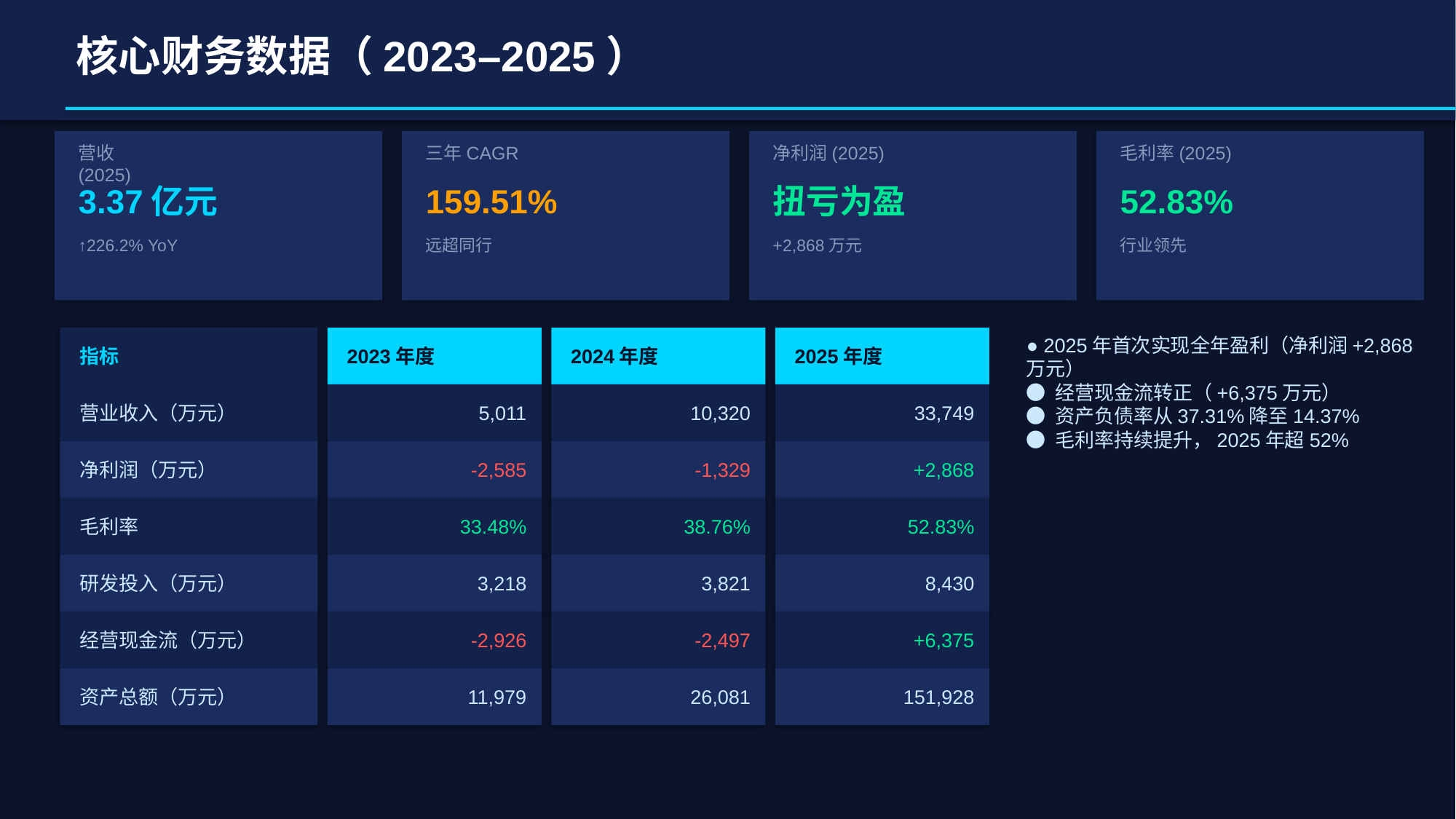

核心财务数据（2023–2025）

营收
(2025)
三年CAGR
净利润(2025)
毛利率(2025)
3.37亿元
159.51%
扭亏为盈
52.83%
↑226.2% YoY
远超同行
+2,868万元
行业领先

● 2025年首次实现全年盈利（净利润+2,868万元）
● 经营现金流转正（+6,375万元）
● 资产负债率从37.31%降至14.37%
● 毛利率持续提升，2025年超52%
指标
2023年度
2024年度
2025年度

营业收入（万元）
5,011
10,320
33,749

净利润（万元）
-2,585
-1,329
+2,868

毛利率
33.48%
38.76%
52.83%

研发投入（万元）
3,218
3,821
8,430

经营现金流（万元）
-2,926
-2,497
+6,375

资产总额（万元）
11,979
26,081
151,928